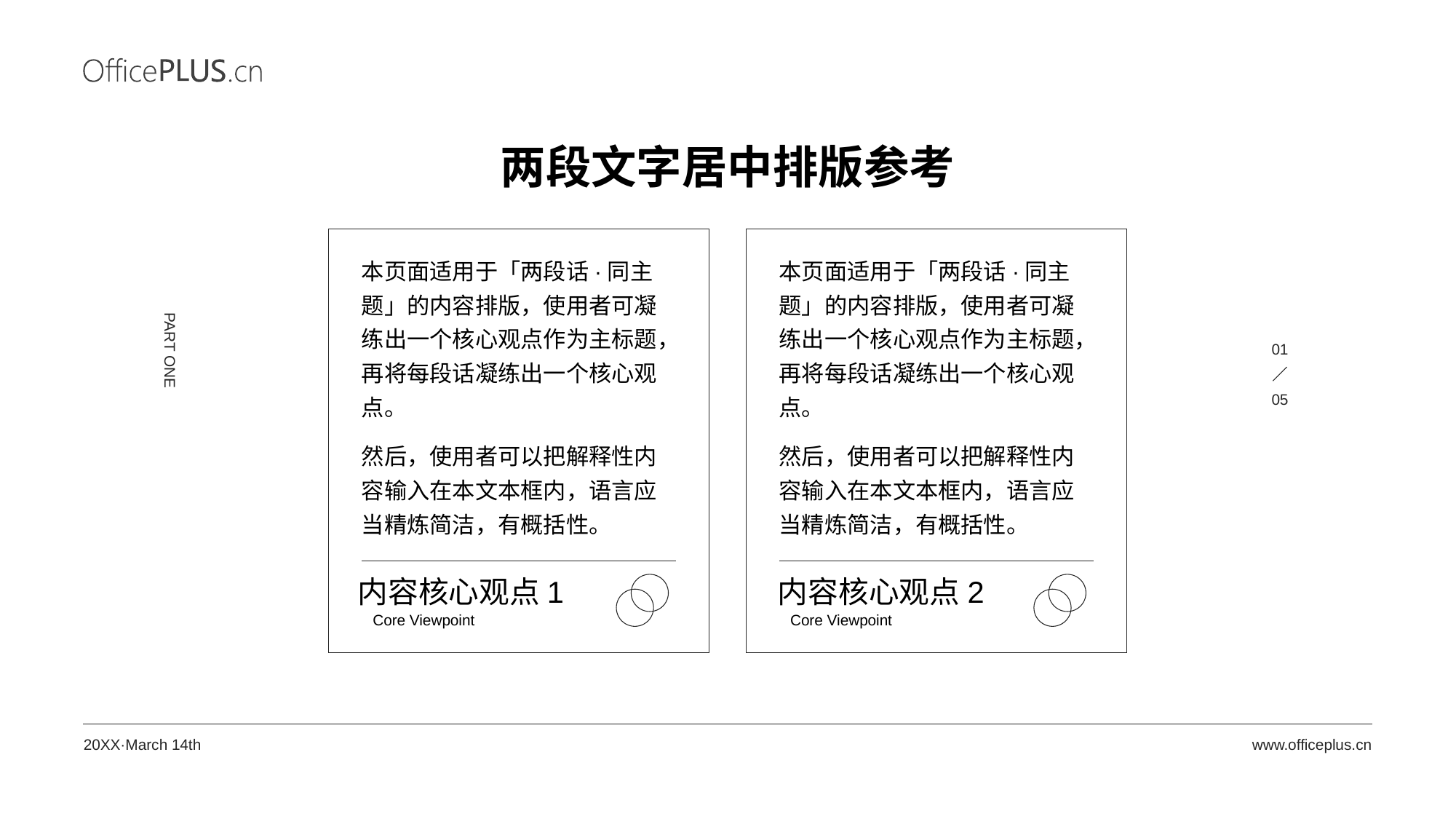

两段文字居中排版参考

本页面适用于「两段话·同主题」的内容排版，使用者可凝练出一个核心观点作为主标题，再将每段话凝练出一个核心观点。
然后，使用者可以把解释性内容输入在本文本框内，语言应当精炼简洁，有概括性。

内容核心观点1
Core Viewpoint

本页面适用于「两段话·同主题」的内容排版，使用者可凝练出一个核心观点作为主标题，再将每段话凝练出一个核心观点。
然后，使用者可以把解释性内容输入在本文本框内，语言应当精炼简洁，有概括性。

内容核心观点2
Core Viewpoint
01
PART ONE
05
20XX·March 14th